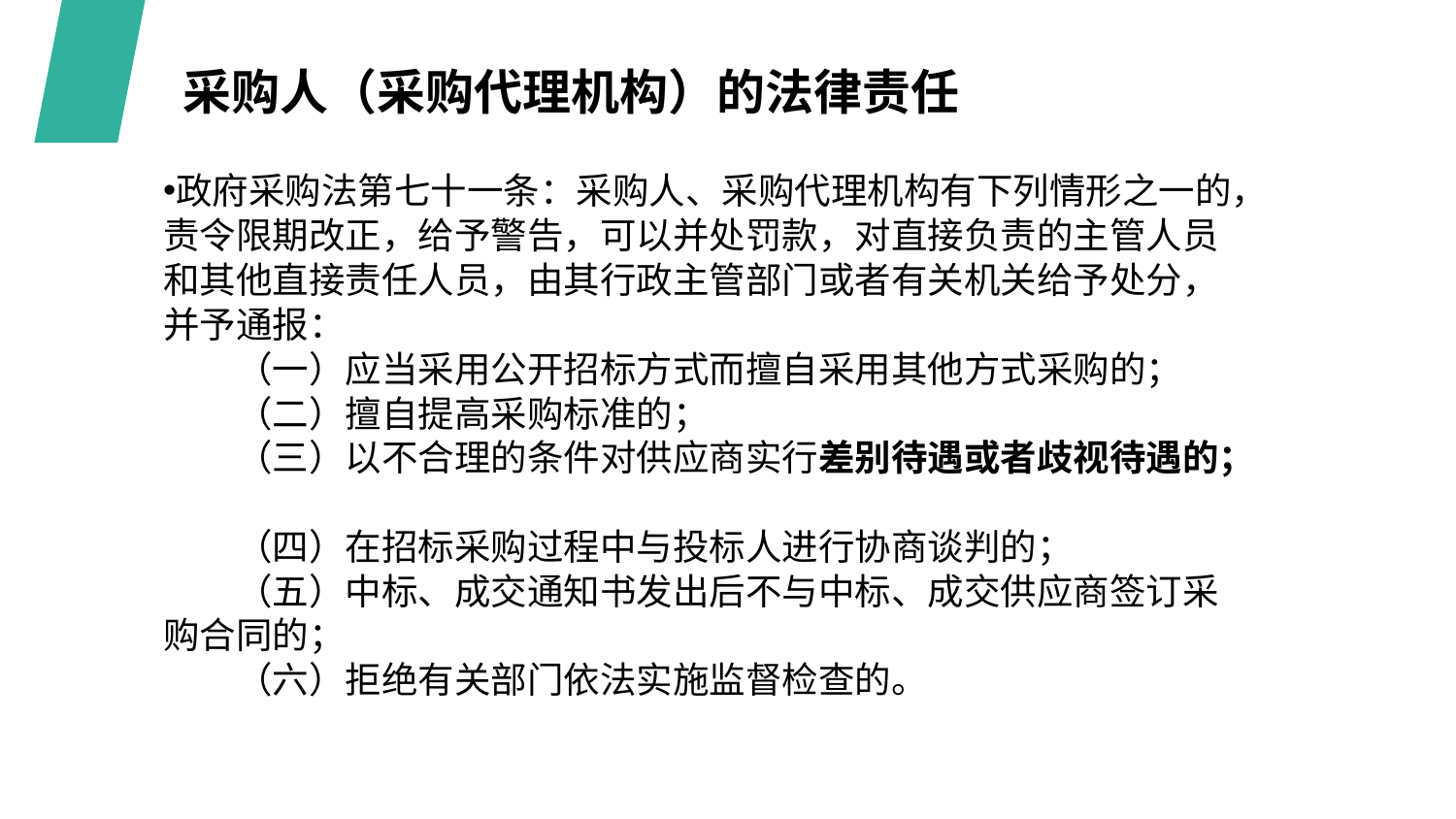

采购人（采购代理机构）的法律责任
政府采购法第七十一条：采购人、采购代理机构有下列情形之一的，责令限期改正，给予警告，可以并处罚款，对直接负责的主管人员和其他直接责任人员，由其行政主管部门或者有关机关给予处分，并予通报：
　　（一）应当采用公开招标方式而擅自采用其他方式采购的；
　　（二）擅自提高采购标准的；
　　（三）以不合理的条件对供应商实行差别待遇或者歧视待遇的；
　　（四）在招标采购过程中与投标人进行协商谈判的；
　　（五）中标、成交通知书发出后不与中标、成交供应商签订采购合同的；
　　（六）拒绝有关部门依法实施监督检查的。